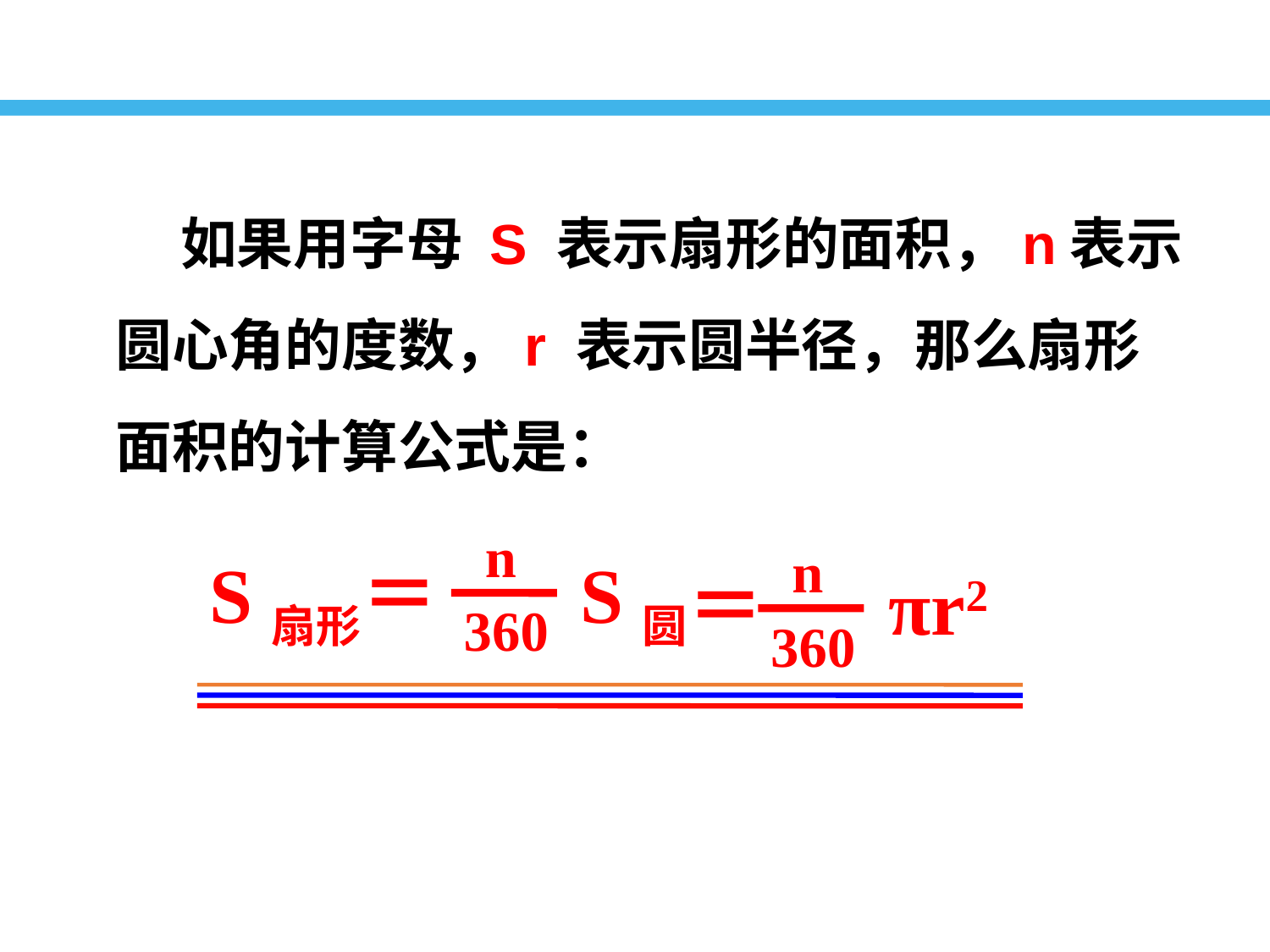

如果用字母 S 表示扇形的面积，n表示圆心角的度数，r 表示圆半径，那么扇形面积的计算公式是：
n
360

S扇形＝       S圆
n
360

＝      πr2